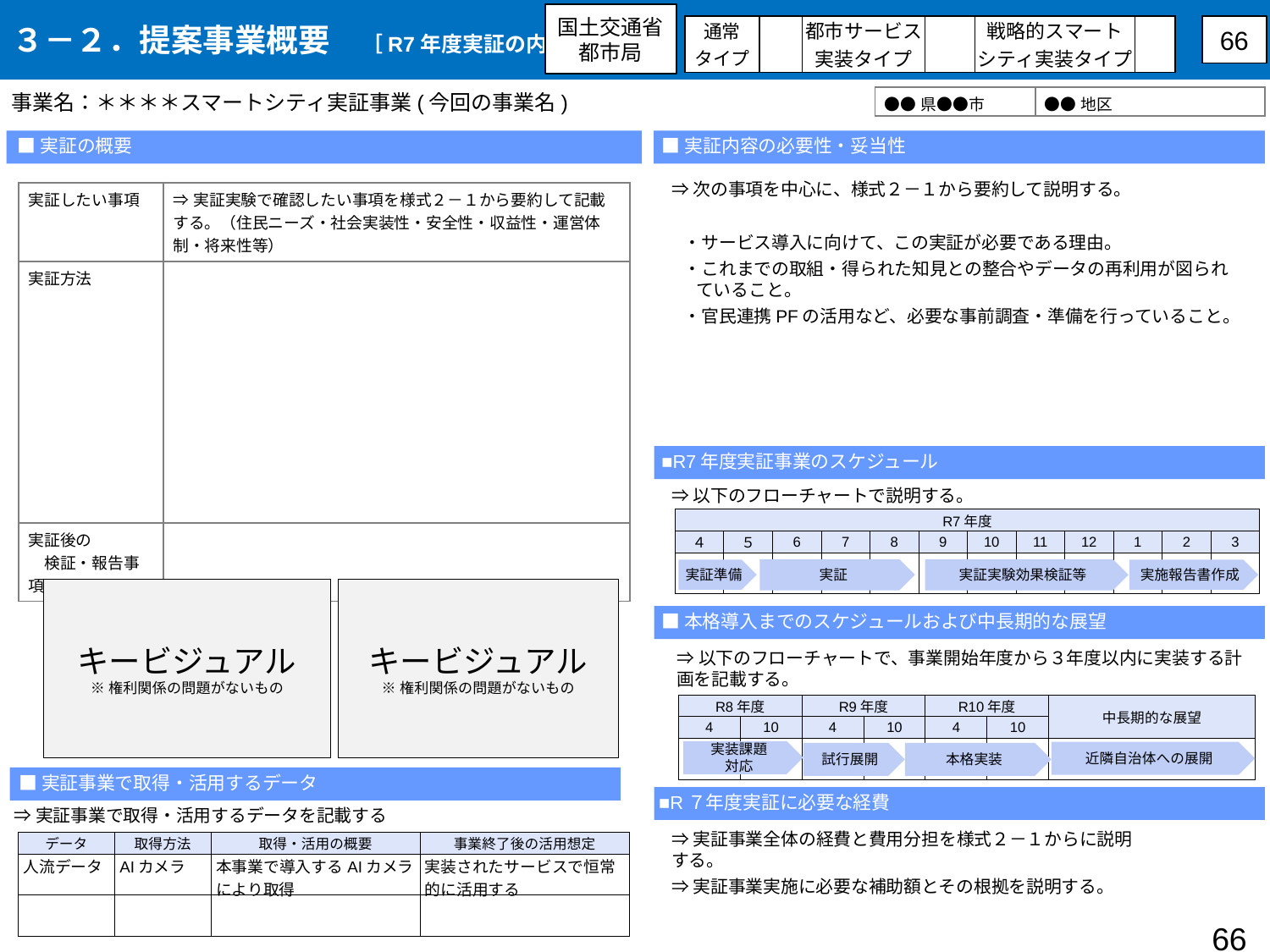

３－２．提案事業概要　［R7年度実証の内容］
国土交通省
都市局
| 通常 タイプ |  | 都市サービス 実装タイプ |  | 戦略的スマート シティ実装タイプ |  |
| --- | --- | --- | --- | --- | --- |
66
事業名：＊＊＊＊スマートシティ実証事業(今回の事業名)
| ●●県●●市 | ●●地区 |
| --- | --- |
■実証内容の必要性・妥当性

■実証の概要
⇒次の事項を中心に、様式２－１から要約して説明する。

・サービス導入に向けて、この実証が必要である理由。
・これまでの取組・得られた知見との整合やデータの再利用が図られていること。
・官民連携PFの活用など、必要な事前調査・準備を行っていること。
| 実証したい事項 | ⇒実証実験で確認したい事項を様式２－１から要約して記載する。（住民ニーズ・社会実装性・安全性・収益性・運営体制・将来性等） |
| --- | --- |
| 実証方法 |  |
| 実証後の 　検証・報告事項 |  |

■R7年度実証事業のスケジュール
⇒以下のフローチャートで説明する。
| R7年度 |  |  |  |  |  |  |  |  |  |  |  |
| --- | --- | --- | --- | --- | --- | --- | --- | --- | --- | --- | --- |
| ４ | ５ | 6 | 7 | 8 | 9 | 10 | 11 | 12 | 1 | 2 | 3 |
|  |  |  |  |  |  |  |  |  |  |  |  |
実証実験効果検証等
実証
実証準備
実施報告書作成
キービジュアル
※権利関係の問題がないもの
キービジュアル
※権利関係の問題がないもの

■本格導入までのスケジュールおよび中長期的な展望
⇒以下のフローチャートで、事業開始年度から３年度以内に実装する計画を記載する。
| R8年度 |  | R9年度 |  | R10年度 |  | 中長期的な展望 |
| --- | --- | --- | --- | --- | --- | --- |
| 4 | 10 | 4 | 10 | 4 | 10 |  |
|  |  |  |  |  |  |  |
実装課題
対応
近隣自治体への展開
試行展開
本格実装
■実証事業で取得・活用するデータ

 ■R７年度実証に必要な経費

⇒実証事業で取得・活用するデータを記載する
⇒実証事業全体の経費と費用分担を様式２－１からに説明する。
⇒実証事業実施に必要な補助額とその根拠を説明する。
| データ | 取得方法 | 取得・活用の概要 | 事業終了後の活用想定 |
| --- | --- | --- | --- |
| 人流データ | AIカメラ | 本事業で導入するAIカメラにより取得 | 実装されたサービスで恒常的に活用する |
|  |  |  |  |
66